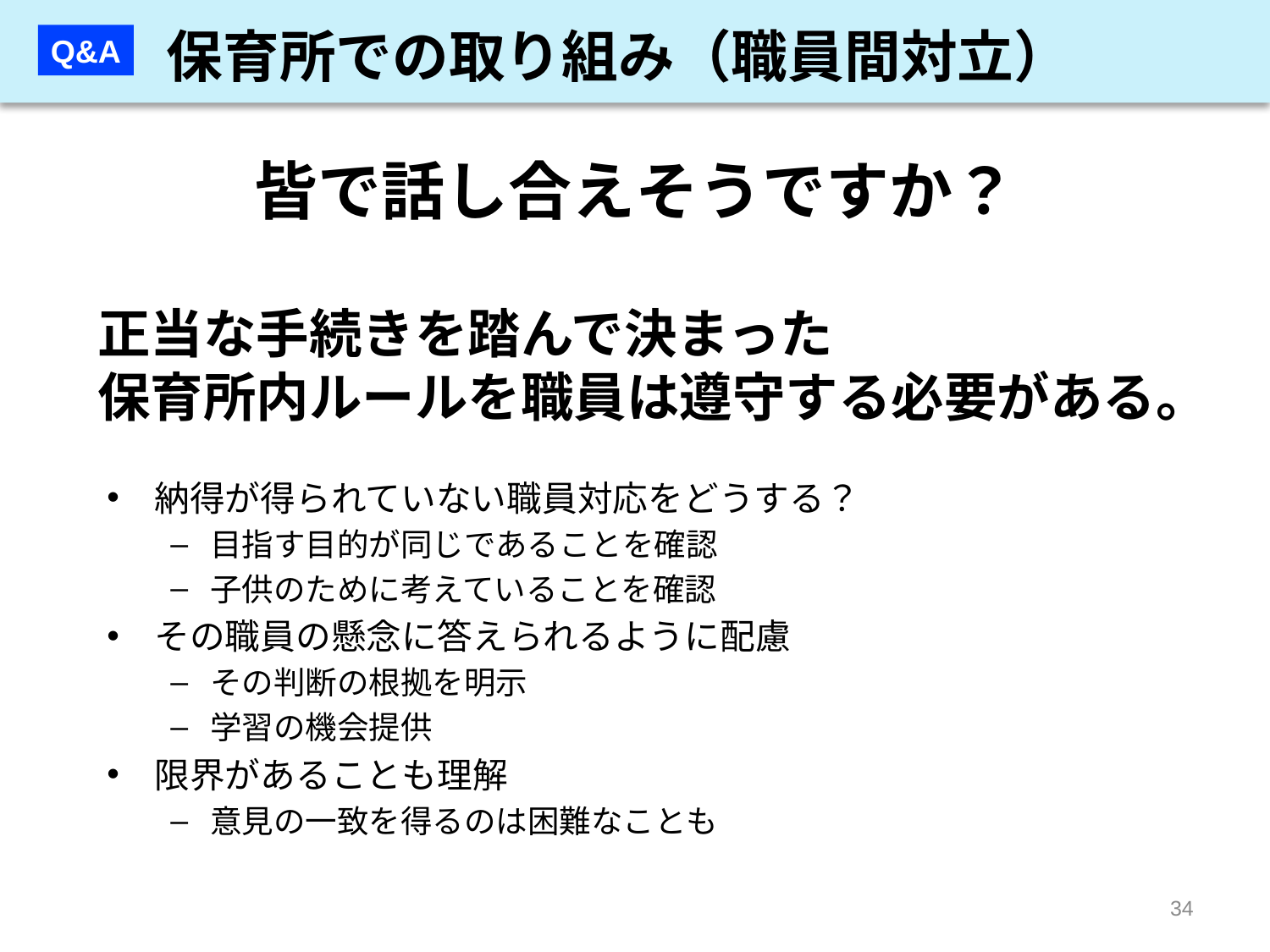

保育所での取り組み（職員間対立）
Q&A
皆で話し合えそうですか？
# 正当な手続きを踏んで決まった 保育所内ルールを職員は遵守する必要がある。
納得が得られていない職員対応をどうする？
目指す目的が同じであることを確認
子供のために考えていることを確認
その職員の懸念に答えられるように配慮
その判断の根拠を明示
学習の機会提供
限界があることも理解
意見の一致を得るのは困難なことも
34